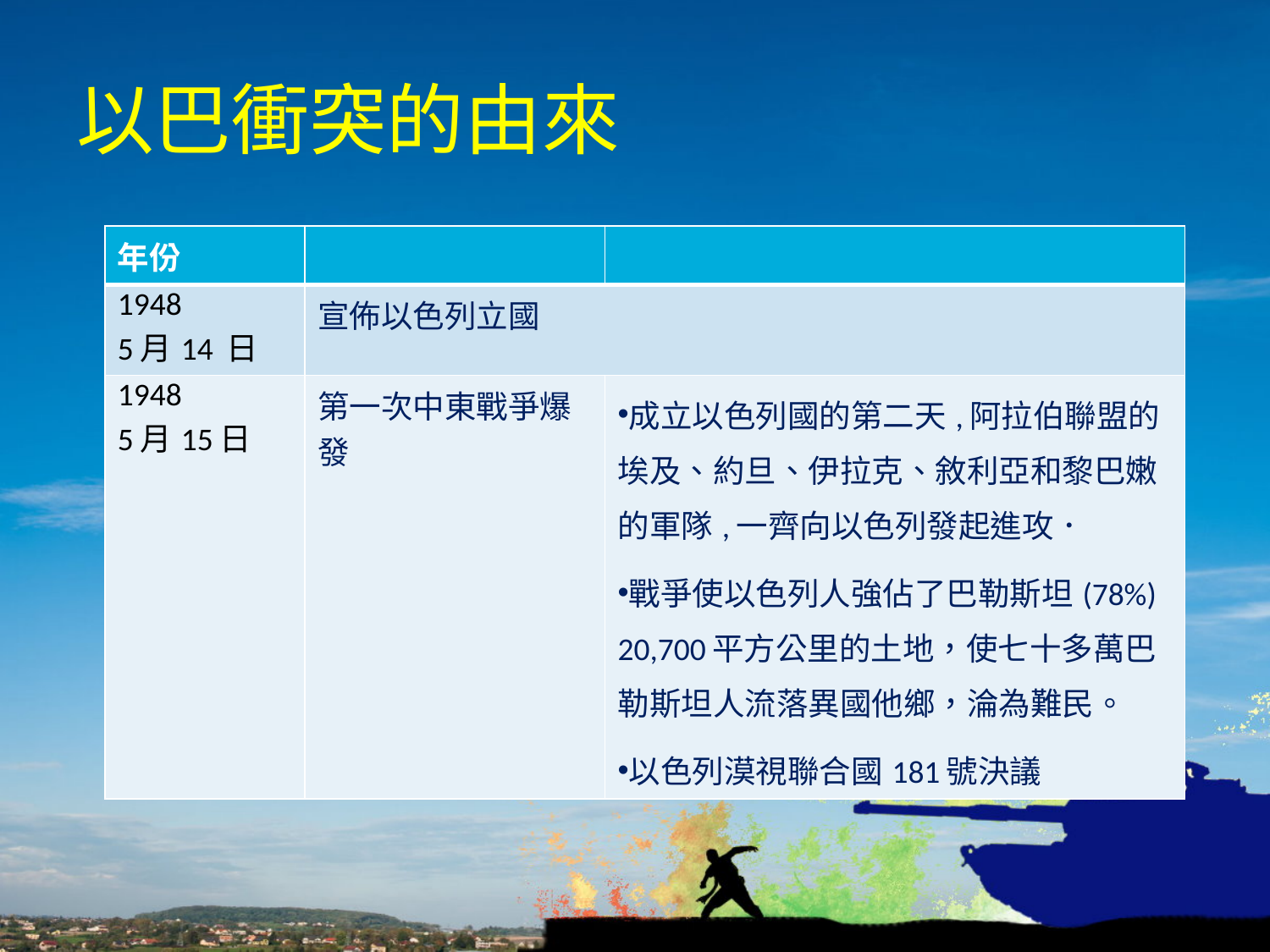

# 以巴衝突的由來
| 年份 |  |  |
| --- | --- | --- |
| 1948 5月14 日 | 宣佈以色列立國 |  |
| 1948 5月15日 | 第一次中東戰爭爆發 | 成立以色列國的第二天,阿拉伯聯盟的埃及、約旦、伊拉克、敘利亞和黎巴嫩的軍隊,一齊向以色列發起進攻． 戰爭使以色列人強佔了巴勒斯坦(78%) 20,700平方公里的土地，使七十多萬巴勒斯坦人流落異國他鄉，淪為難民。 以色列漠視聯合國181號決議 |